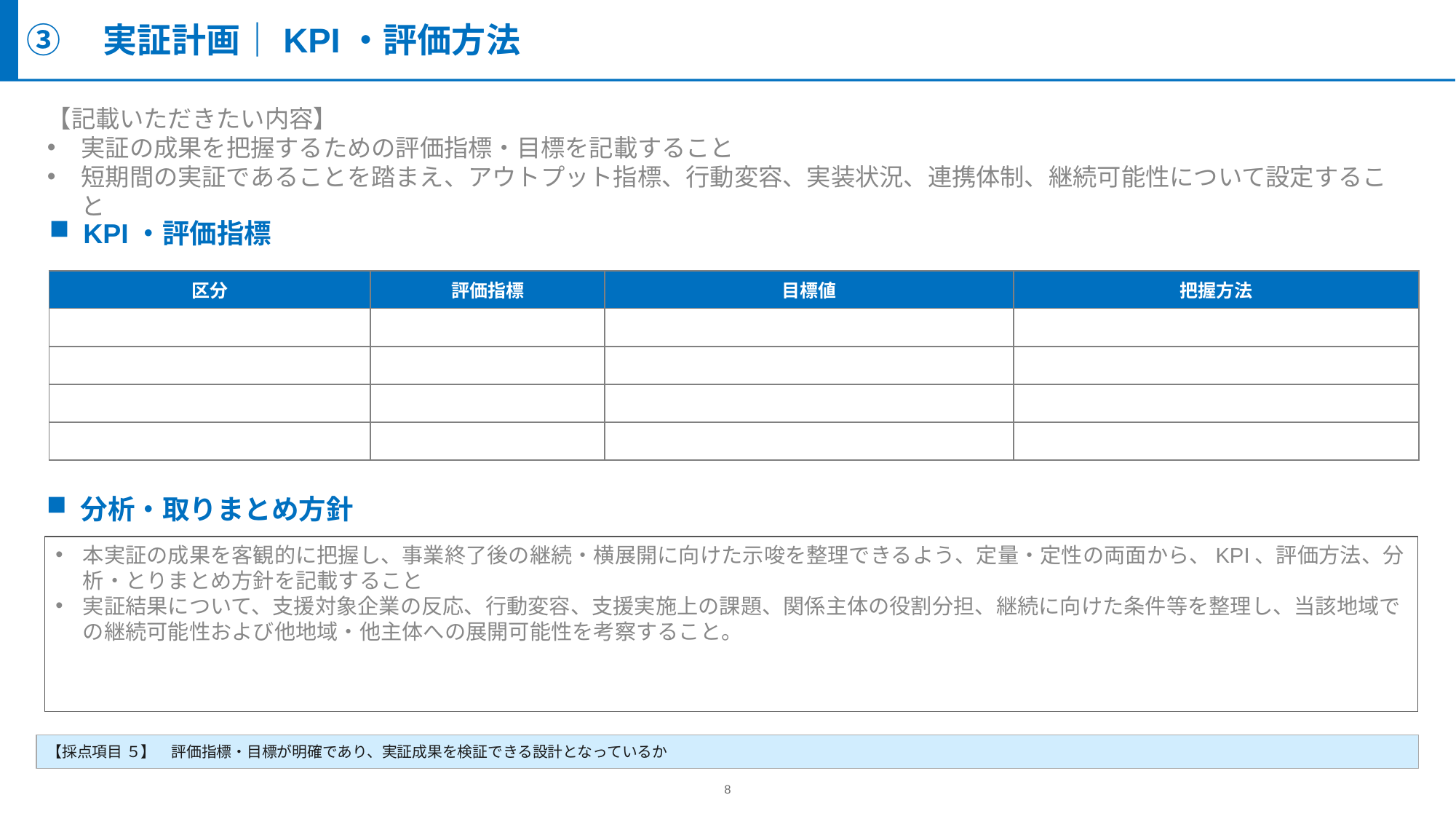

③　実証計画｜KPI・評価方法

【記載いただきたい内容】
実証の成果を把握するための評価指標・目標を記載すること
短期間の実証であることを踏まえ、アウトプット指標、行動変容、実装状況、連携体制、継続可能性について設定すること
KPI・評価指標
| 区分 | 評価指標 | 目標値 | 把握方法 |
| --- | --- | --- | --- |
|  |  |  |  |
|  |  |  |  |
|  |  |  |  |
|  |  |  |  |
分析・取りまとめ方針
本実証の成果を客観的に把握し、事業終了後の継続・横展開に向けた示唆を整理できるよう、定量・定性の両面から、KPI、評価方法、分析・とりまとめ方針を記載すること
実証結果について、支援対象企業の反応、行動変容、支援実施上の課題、関係主体の役割分担、継続に向けた条件等を整理し、当該地域での継続可能性および他地域・他主体への展開可能性を考察すること。
【採点項目 ５】　評価指標・目標が明確であり、実証成果を検証できる設計となっているか